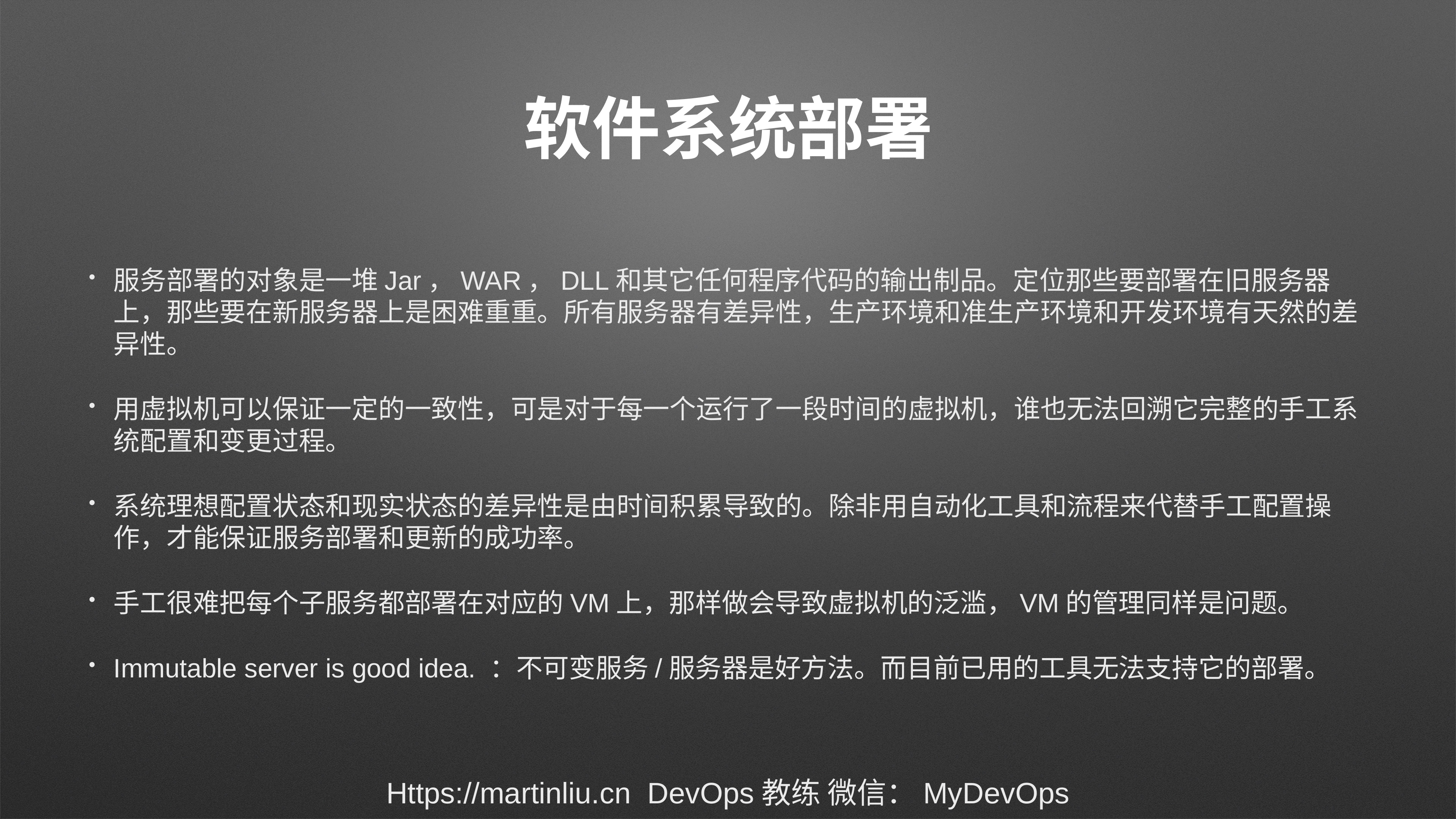

# 软件系统部署
服务部署的对象是一堆Jar，WAR，DLL和其它任何程序代码的输出制品。定位那些要部署在旧服务器上，那些要在新服务器上是困难重重。所有服务器有差异性，生产环境和准生产环境和开发环境有天然的差异性。
用虚拟机可以保证一定的一致性，可是对于每一个运行了一段时间的虚拟机，谁也无法回溯它完整的手工系统配置和变更过程。
系统理想配置状态和现实状态的差异性是由时间积累导致的。除非用自动化工具和流程来代替手工配置操作，才能保证服务部署和更新的成功率。
手工很难把每个子服务都部署在对应的VM上，那样做会导致虚拟机的泛滥，VM的管理同样是问题。
Immutable server is good idea. ：不可变服务/服务器是好方法。而目前已用的工具无法支持它的部署。